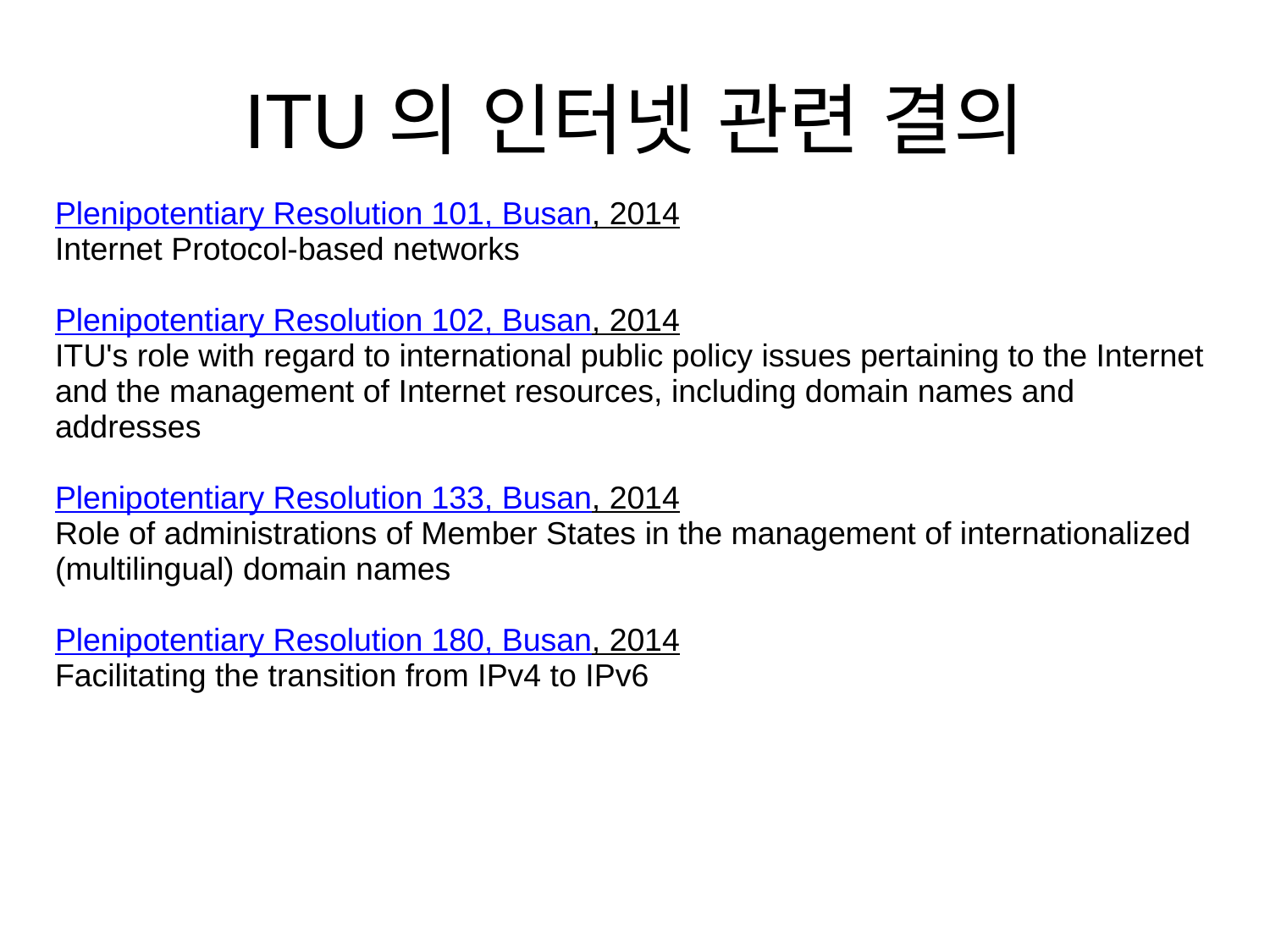

# ITU의 인터넷 관련 결의
| Plenipotentiary Resolution 101, Busan, 2014 Internet Protocol-based networks Plenipotentiary Resolution 102, Busan, 2014 ITU's role with regard to international public policy issues pertaining to the Internet and the management of Internet resources, including domain names and addresses Plenipotentiary Resolution 133, Busan, 2014 ​Role of administrations of Member States in the management of internationalized (multilingual) domain names Plenipotentiary Resolution 180, Busan, 2014 Facilitating the transition from IPv4 to IPv6 |
| --- |